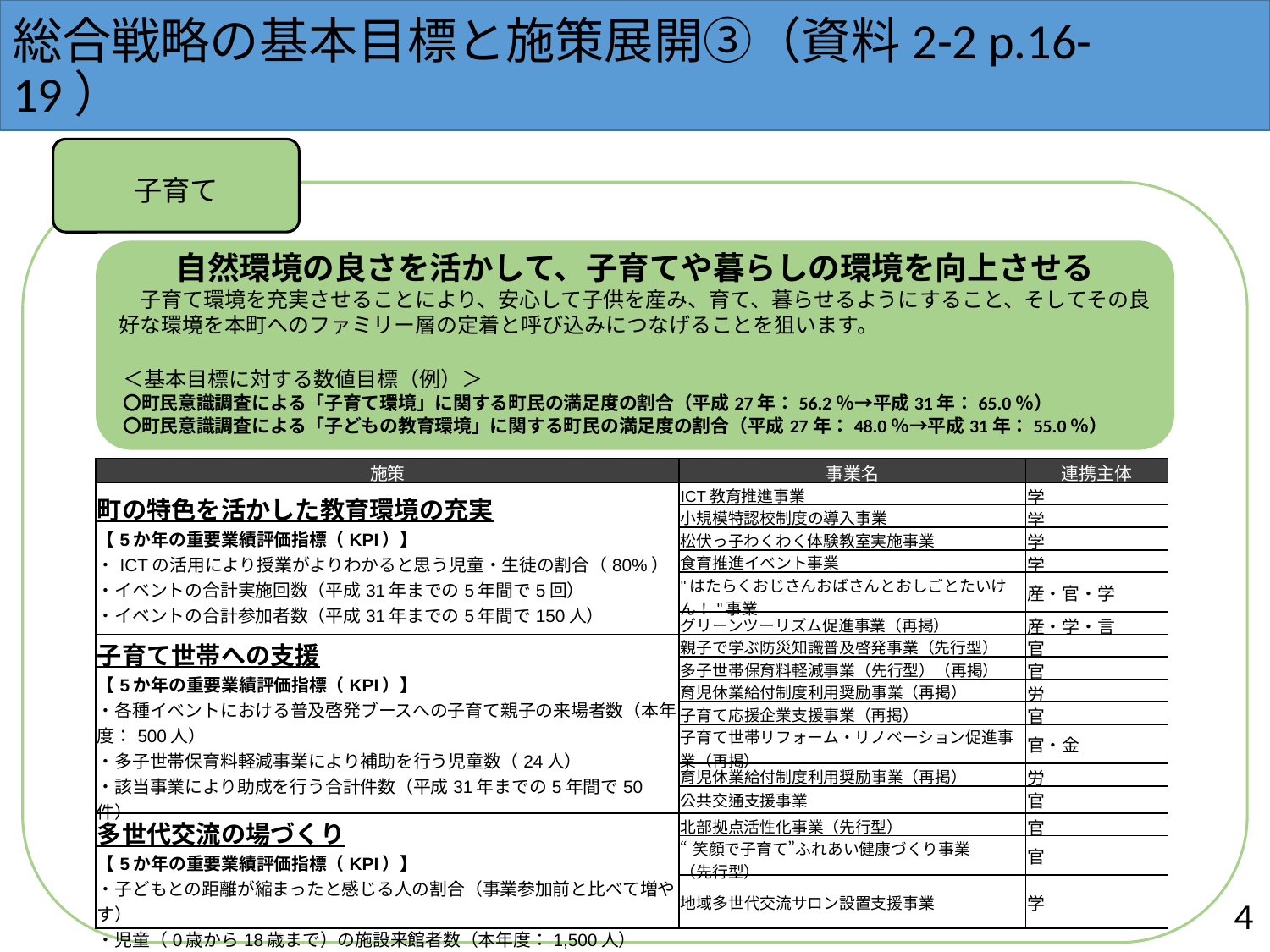

# 総合戦略の基本目標と施策展開③（資料2-2 p.16-19）

子育て

自然環境の良さを活かして、子育てや暮らしの環境を向上させる
　子育て環境を充実させることにより、安心して子供を産み、育て、暮らせるようにすること、そしてその良好な環境を本町へのファミリー層の定着と呼び込みにつなげることを狙います。
＜基本目標に対する数値目標（例）＞
〇町民意識調査による「子育て環境」に関する町民の満足度の割合（平成27年：56.2％→平成31年：65.0％）
〇町民意識調査による「子どもの教育環境」に関する町民の満足度の割合（平成27年：48.0％→平成31年：55.0％）
| 施策 | 事業名 | 連携主体 |
| --- | --- | --- |
| 町の特色を活かした教育環境の充実 【5か年の重要業績評価指標（KPI）】 ・ICTの活用により授業がよりわかると思う児童・生徒の割合（80%） ・イベントの合計実施回数（平成31年までの5年間で5回） ・イベントの合計参加者数（平成31年までの5年間で150人） | ICT教育推進事業 | 学 |
|  | 小規模特認校制度の導入事業 | 学 |
|  | 松伏っ子わくわく体験教室実施事業 | 学 |
|  | 食育推進イベント事業 | 学 |
|  | "はたらくおじさんおばさんとおしごとたいけん！"事業 | 産・官・学 |
|  | グリーンツーリズム促進事業（再掲） | 産・学・言 |
| 子育て世帯への支援 【5か年の重要業績評価指標（KPI）】 ・各種イベントにおける普及啓発ブースへの子育て親子の来場者数（本年度：500人） ・多子世帯保育料軽減事業により補助を行う児童数（24人） ・該当事業により助成を行う合計件数（平成31年までの5年間で50件） | 親子で学ぶ防災知識普及啓発事業（先行型） | 官 |
|  | 多子世帯保育料軽減事業（先行型）（再掲） | 官 |
|  | 育児休業給付制度利用奨励事業（再掲） | 労 |
|  | 子育て応援企業支援事業（再掲） | 官 |
|  | 子育て世帯リフォーム・リノベーション促進事業（再掲） | 官・金 |
|  | 育児休業給付制度利用奨励事業（再掲） | 労 |
|  | 公共交通支援事業 | 官 |
| 多世代交流の場づくり 【5か年の重要業績評価指標（KPI）】 ・子どもとの距離が縮まったと感じる人の割合（事業参加前と比べて増やす） ・児童（0歳から18歳まで）の施設来館者数（本年度：1,500人） | 北部拠点活性化事業（先行型） | 官 |
|  | “笑顔で子育て”ふれあい健康づくり事業 （先行型） | 官 |
|  | 地域多世代交流サロン設置支援事業 | 学 |
４